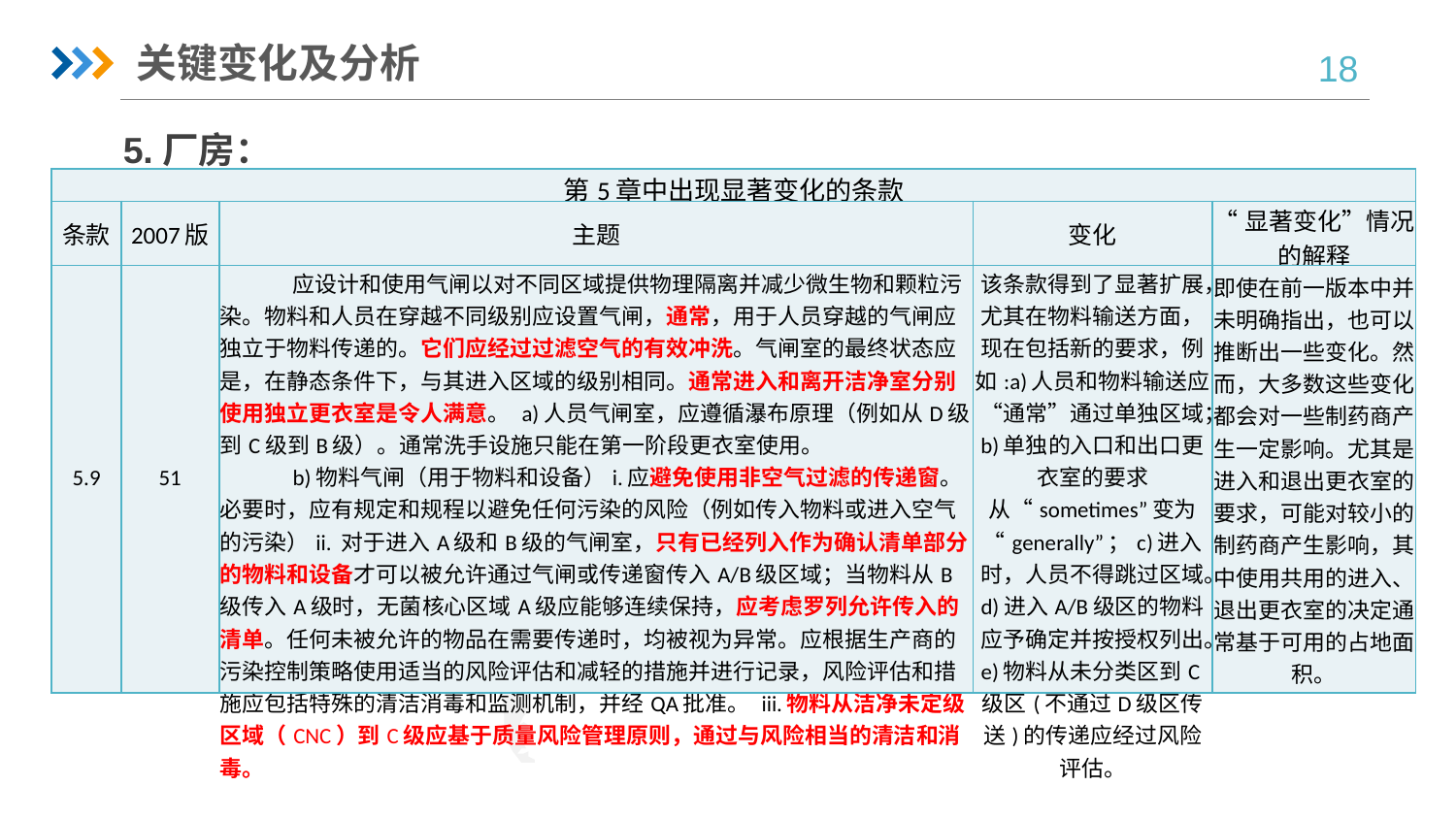

关键变化及分析
5.厂房：

| 第5章中出现显著变化的条款 |  |  |  |  |
| --- | --- | --- | --- | --- |
| 条款 | 2007版 | 主题 | 变化 | “显著变化”情况的解释 |
| 5.9 | 51 | 应设计和使用气闸以对不同区域提供物理隔离并减少微生物和颗粒污染。物料和人员在穿越不同级别应设置气闸，通常，用于人员穿越的气闸应独立于物料传递的。它们应经过过滤空气的有效冲洗。气闸室的最终状态应是，在静态条件下，与其进入区域的级别相同。通常进入和离开洁净室分别使用独立更衣室是令人满意。 a)人员气闸室，应遵循瀑布原理（例如从D级到C级到B级）。通常洗手设施只能在第一阶段更衣室使用。 b)物料气闸（用于物料和设备）i.应避免使用非空气过滤的传递窗。必要时，应有规定和规程以避免任何污染的风险（例如传入物料或进入空气的污染）ii. 对于进入A级和B级的气闸室，只有已经列入作为确认清单部分的物料和设备才可以被允许通过气闸或传递窗传入A/B级区域；当物料从B级传入A级时，无菌核心区域A级应能够连续保持，应考虑罗列允许传入的清单。任何未被允许的物品在需要传递时，均被视为异常。应根据生产商的污染控制策略使用适当的风险评估和减轻的措施并进行记录，风险评估和措施应包括特殊的清洁消毒和监测机制，并经QA批准。 iii.物料从洁净未定级区域（CNC）到C级应基于质量风险管理原则，通过与风险相当的清洁和消毒。 | 该条款得到了显著扩展，尤其在物料输送方面，现在包括新的要求，例如:a)人员和物料输送应“通常”通过单独区域；b)单独的入口和出口更衣室的要求从“sometimes”变为“generally”；c)进入时，人员不得跳过区域。d)进入A/B级区的物料应予确定并按授权列出。e)物料从未分类区到C级区(不通过D级区传送)的传递应经过风险评估。 | 即使在前一版本中并未明确指出，也可以推断出一些变化。然而，大多数这些变化都会对一些制药商产生一定影响。尤其是进入和退出更衣室的要求，可能对较小的制药商产生影响，其中使用共用的进入、退出更衣室的决定通常基于可用的占地面积。 |